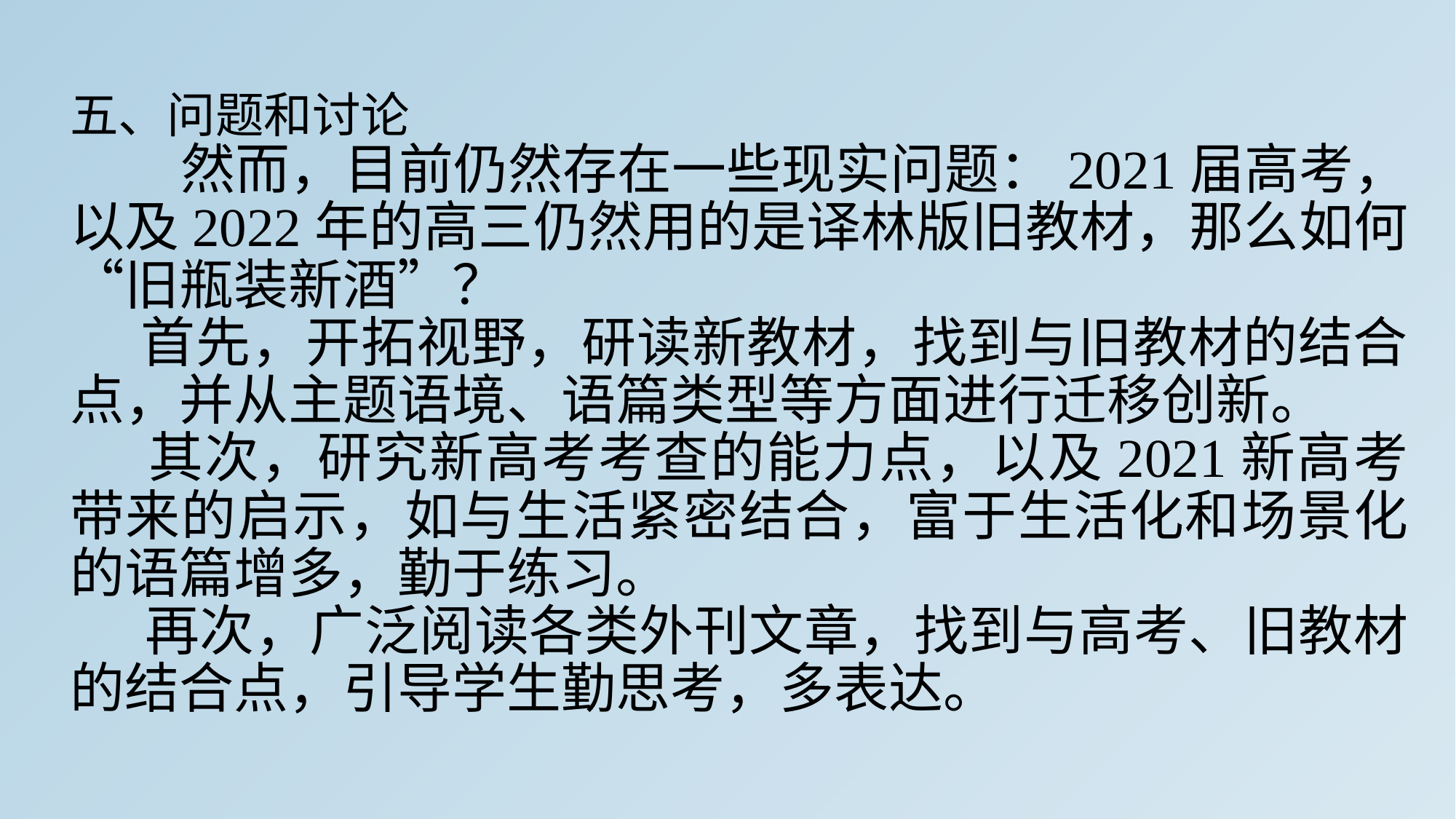

五、问题和讨论
         然而，目前仍然存在一些现实问题：2021届高考，以及2022年的高三仍然用的是译林版旧教材，那么如何“旧瓶装新酒”？
  首先，开拓视野，研读新教材，找到与旧教材的结合点，并从主题语境、语篇类型等方面进行迁移创新。
  其次，研究新高考考查的能力点，以及2021新高考带来的启示，如与生活紧密结合，富于生活化和场景化的语篇增多，勤于练习。
  再次，广泛阅读各类外刊文章，找到与高考、旧教材的结合点，引导学生勤思考，多表达。